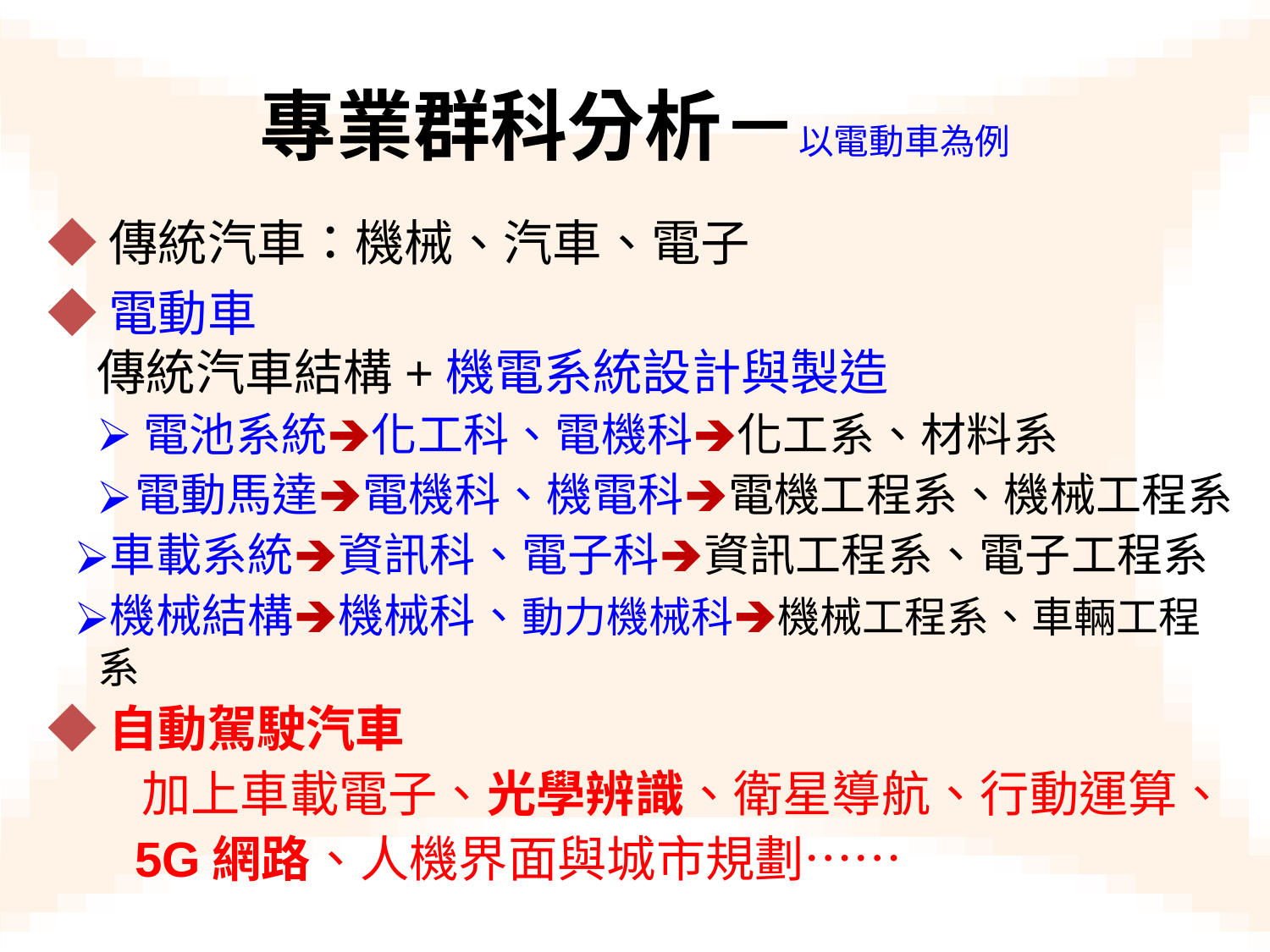

# 專業群科分析－以電動車為例
◆傳統汽車：機械、汽車、電子
◆電動車
傳統汽車結構+機電系統設計與製造
⮚電池系統🡺化工科、電機科🡺化工系、材料系
電動馬達🡺電機科、機電科🡺電機工程系、機械工程系
車載系統🡺資訊科、電子科🡺資訊工程系、電子工程系
機械結構🡺機械科、動力機械科🡺機械工程系、車輛工程系
◆自動駕駛汽車
   加上車載電子、光學辨識、衛星導航、行動運算、
5G網路、人機界面與城市規劃……